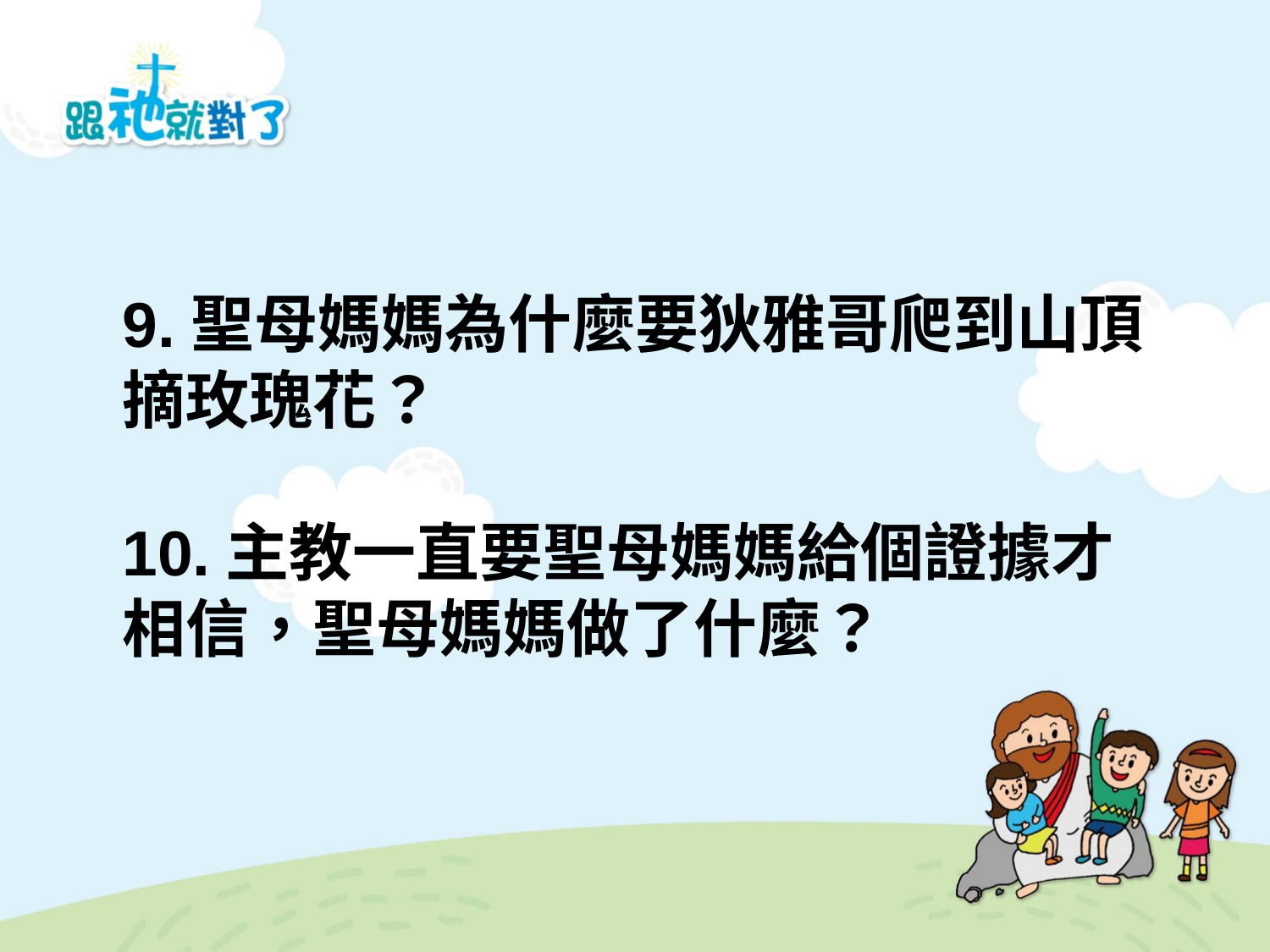

9.聖母媽媽為什麼要狄雅哥爬到山頂摘玫瑰花？

10.主教一直要聖母媽媽給個證據才相信，聖母媽媽做了什麼？